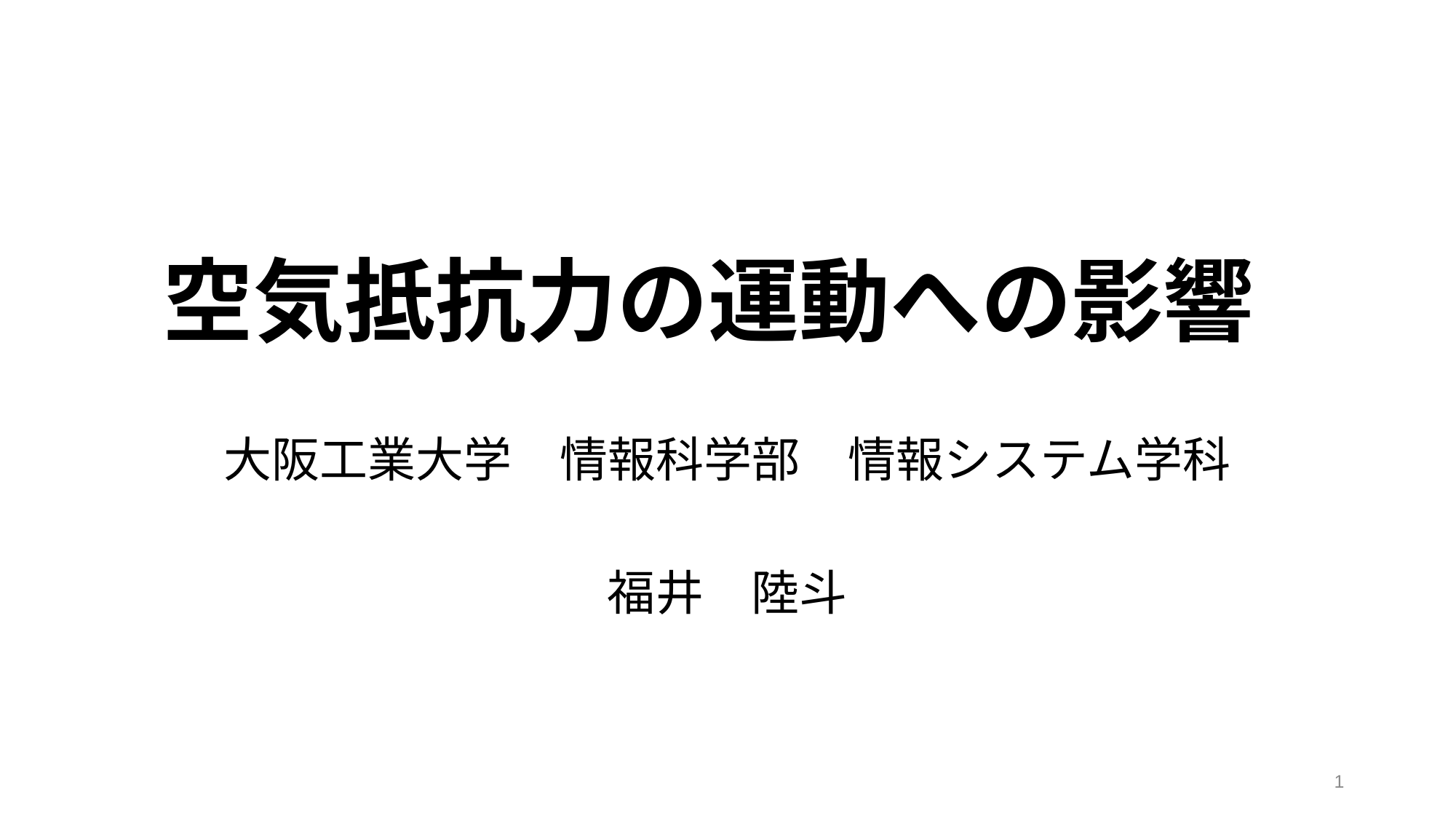

# 空気抵抗力の運動への影響
大阪工業大学　情報科学部　情報システム学科

福井　陸斗
1